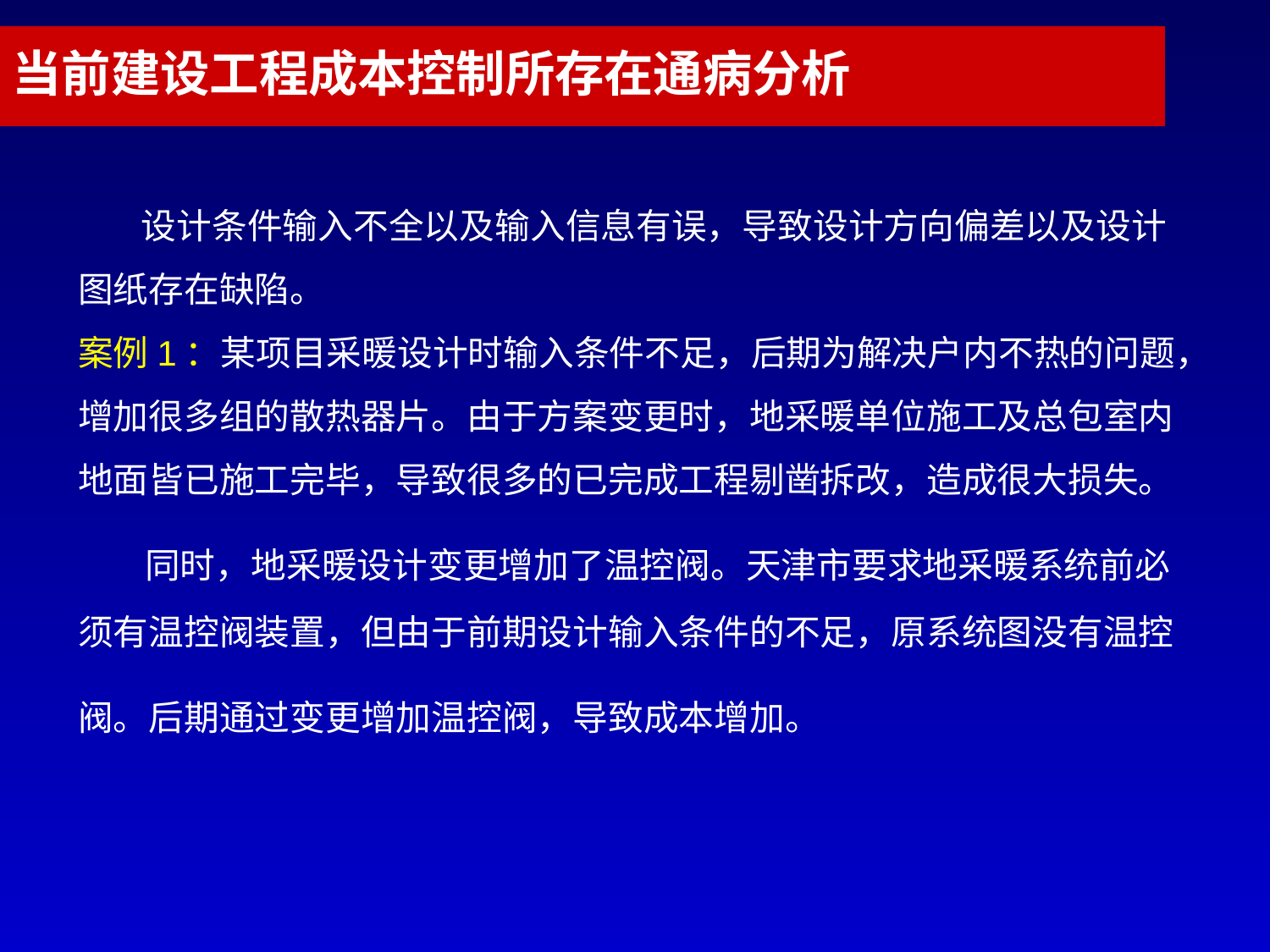

当前建设工程成本控制所存在通病分析
当前建设工程成本控制所存在通病分析
       设计条件输入不全以及输入信息有误，导致设计方向偏差以及设计图纸存在缺陷。
案例1：某项目采暖设计时输入条件不足，后期为解决户内不热的问题，增加很多组的散热器片。由于方案变更时，地采暖单位施工及总包室内地面皆已施工完毕，导致很多的已完成工程剔凿拆改，造成很大损失。
     同时，地采暖设计变更增加了温控阀。天津市要求地采暖系统前必须有温控阀装置，但由于前期设计输入条件的不足，原系统图没有温控阀。后期通过变更增加温控阀，导致成本增加。
5